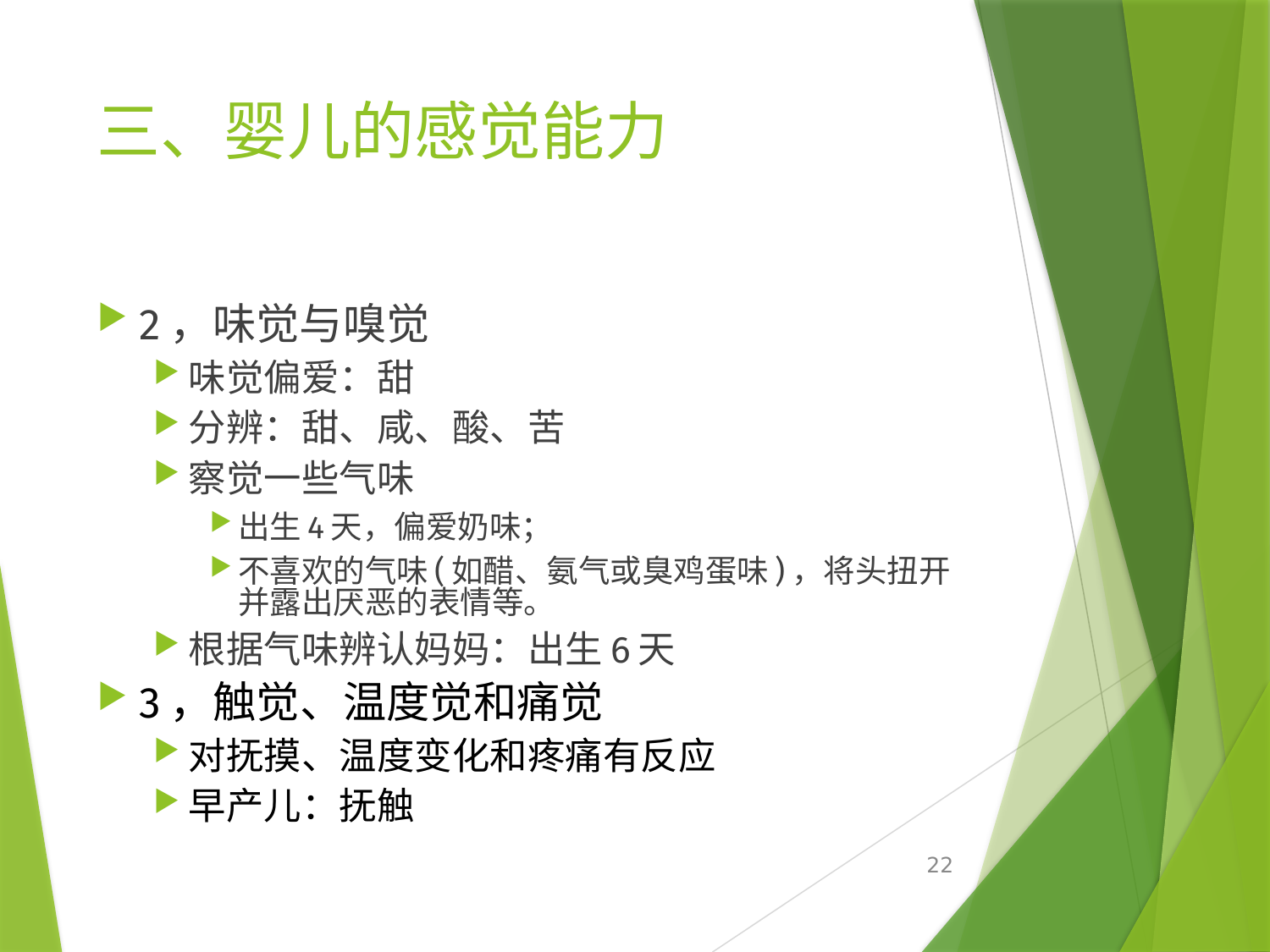

# 三、婴儿的感觉能力
2，味觉与嗅觉
味觉偏爱：甜
分辨：甜、咸、酸、苦
察觉一些气味
出生4天，偏爱奶味；
不喜欢的气味(如醋、氨气或臭鸡蛋味)，将头扭开并露出厌恶的表情等。
根据气味辨认妈妈：出生6天
3，触觉、温度觉和痛觉
对抚摸、温度变化和疼痛有反应
早产儿：抚触
22